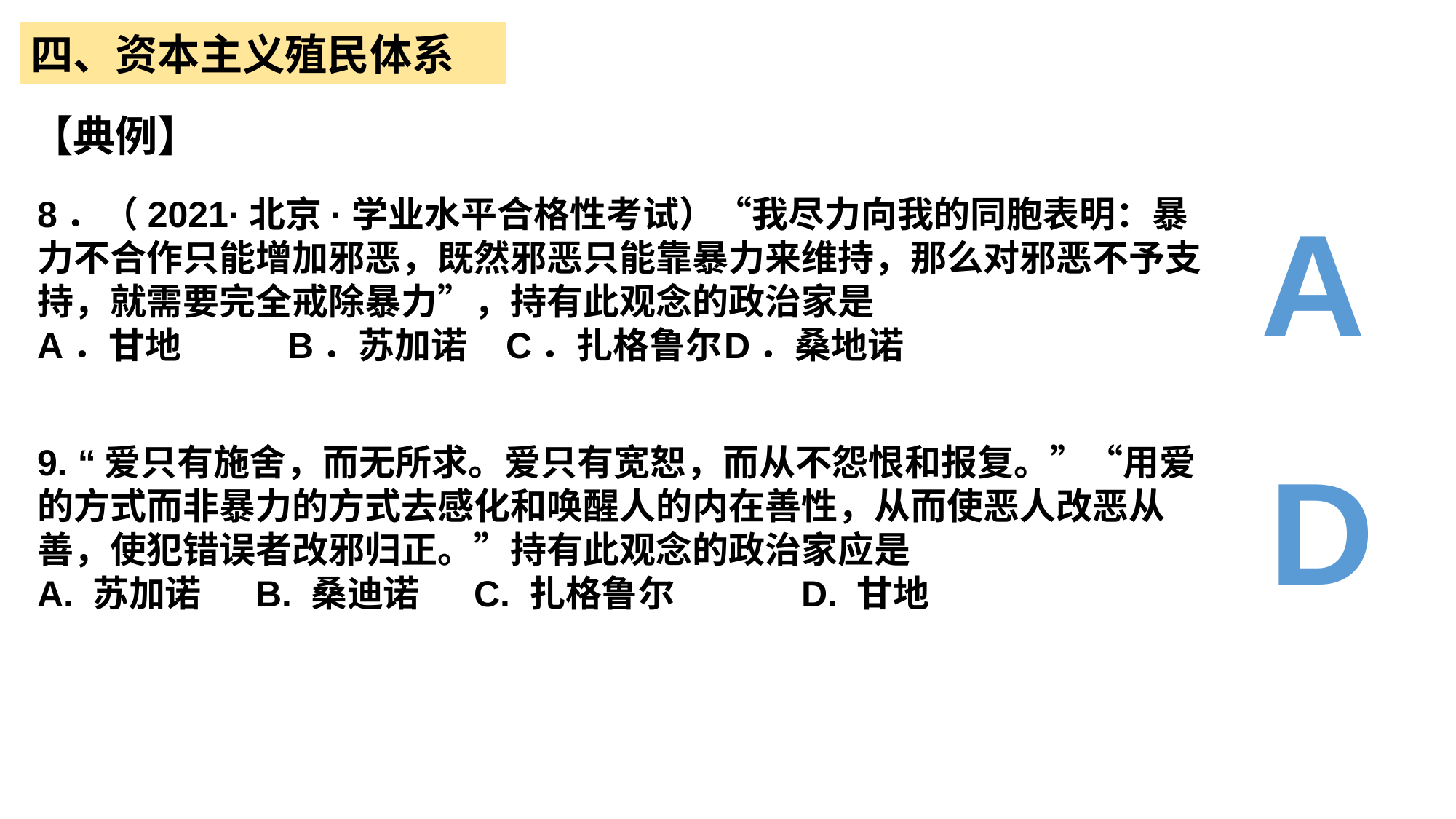

四、资本主义殖民体系
【典例】
A
8．（2021·北京·学业水平合格性考试）“我尽力向我的同胞表明：暴力不合作只能增加邪恶，既然邪恶只能靠暴力来维持，那么对邪恶不予支持，就需要完全戒除暴力”，持有此观念的政治家是A．甘地	B．苏加诺	C．扎格鲁尔	D．桑地诺
D
9. “爱只有施舍，而无所求。爱只有宽恕，而从不怨恨和报复。”“用爱的方式而非暴力的方式去感化和唤醒人的内在善性，从而使恶人改恶从善，使犯错误者改邪归正。”持有此观念的政治家应是A. 苏加诺	B. 桑迪诺	C. 扎格鲁尔              	D. 甘地